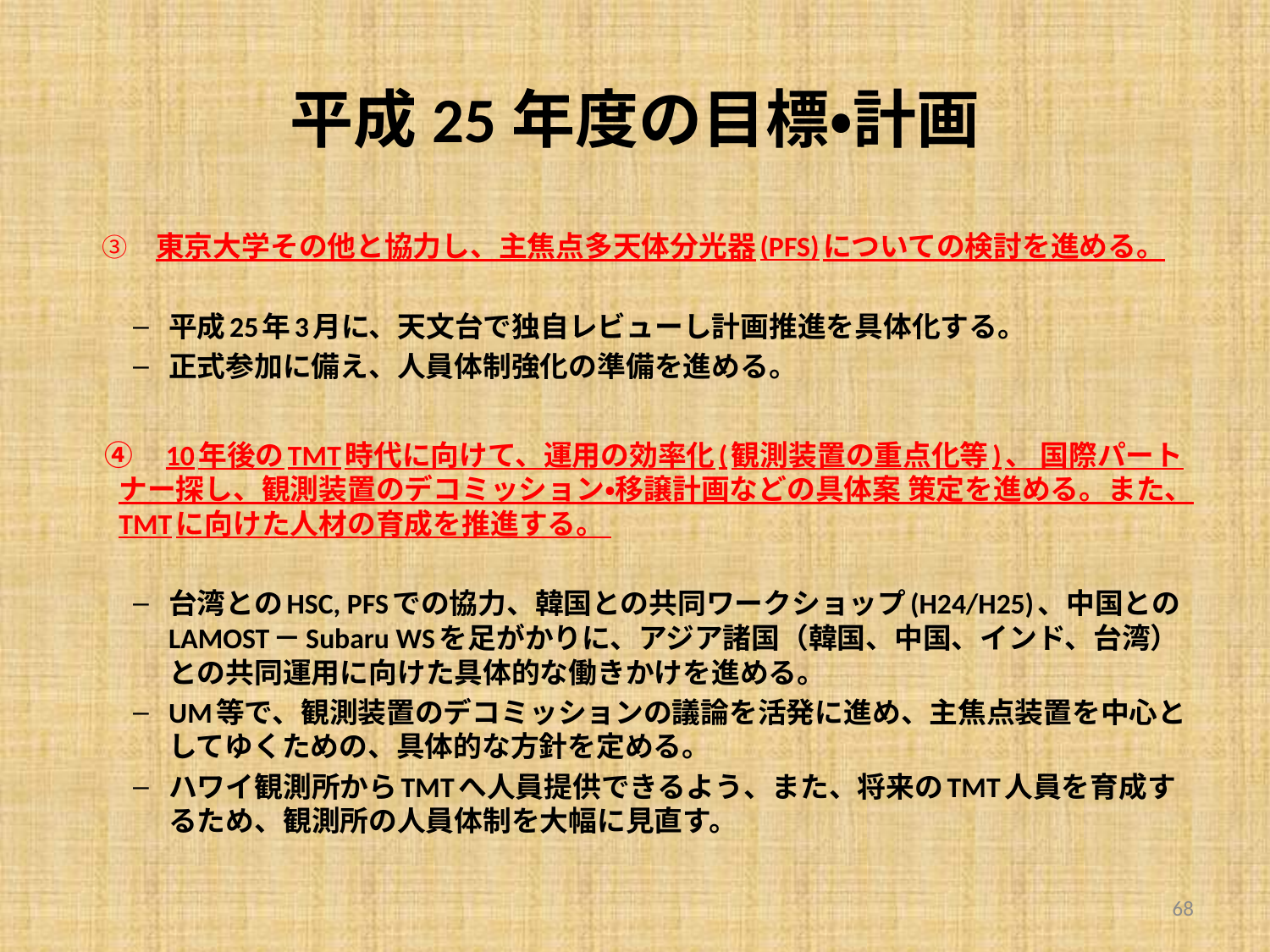

# 平成25年度の目標•計画
　③　東京大学その他と協力し、主焦点多天体分光器(PFS)についての検討を進める。

平成25年3月に、天文台で独自レビューし計画推進を具体化する。
正式参加に備え、人員体制強化の準備を進める。

　④　10年後のTMT時代に向けて、運用の効率化(観測装置の重点化等)、 国際パートナー探し、観測装置のデコミッション・移譲計画などの具体案 策定を進める。また、TMTに向けた人材の育成を推進する。

台湾とのHSC, PFSでの協力、韓国との共同ワークショップ(H24/H25)、中国とのLAMOST－Subaru WSを足がかりに、アジア諸国（韓国、中国、インド、台湾）との共同運用に向けた具体的な働きかけを進める。
UM等で、観測装置のデコミッションの議論を活発に進め、主焦点装置を中心としてゆくための、具体的な方針を定める。
ハワイ観測所からTMTへ人員提供できるよう、また、将来のTMT人員を育成するため、観測所の人員体制を大幅に見直す。

68